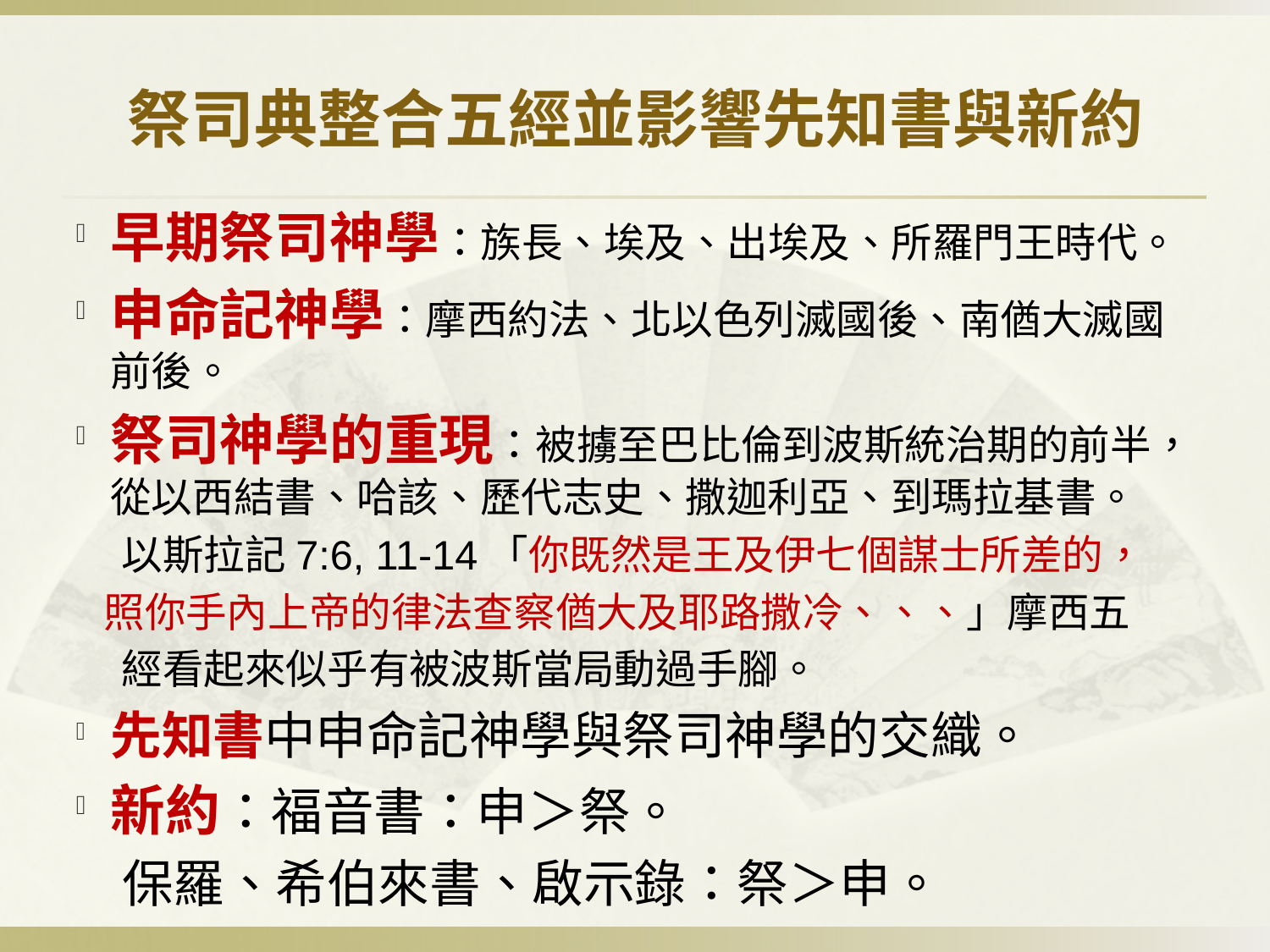

# 祭司典整合五經並影響先知書與新約
早期祭司神學：族長、埃及、出埃及、所羅門王時代。
申命記神學：摩西約法、北以色列滅國後、南偤大滅國前後。
祭司神學的重現：被擄至巴比倫到波斯統治期的前半，從以西結書、哈該、歷代志史、撒迦利亞、到瑪拉基書。
    以斯拉記7:6, 11-14「你既然是王及伊七個謀士所差的，
  照你手內上帝的律法查察偤大及耶路撒冷、、、」摩西五
    經看起來似乎有被波斯當局動過手腳。
先知書中申命記神學與祭司神學的交織。
新約：福音書：申＞祭。
   保羅、希伯來書、啟示錄：祭＞申。